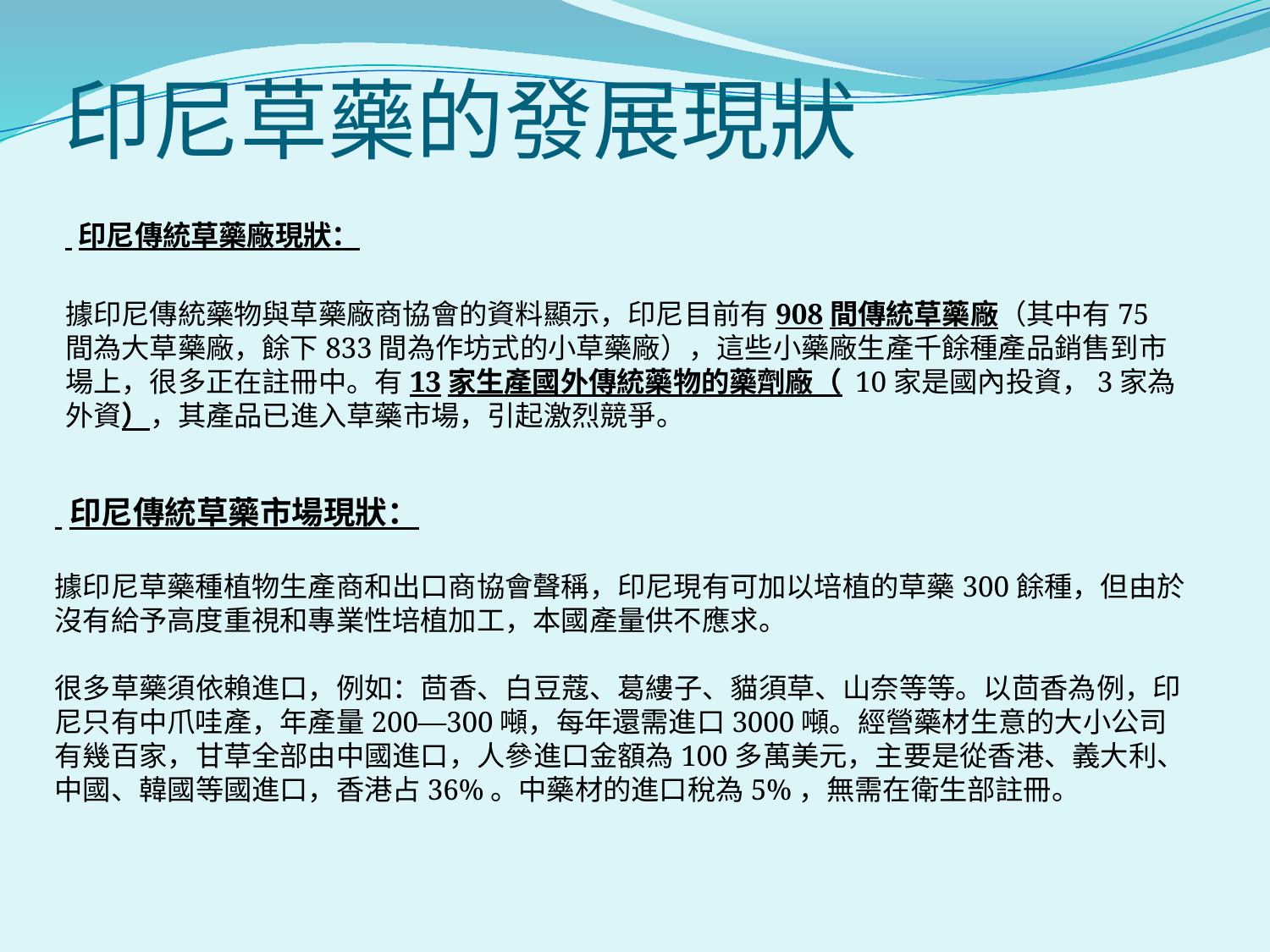

印尼草藥的發展現狀
#
 印尼傳統草藥廠現狀：

據印尼傳統藥物與草藥廠商協會的資料顯示，印尼目前有908間傳統草藥廠（其中有75間為大草藥廠，餘下833間為作坊式的小草藥廠），這些小藥廠生產千餘種產品銷售到市場上，很多正在註冊中。有13家生產國外傳統藥物的藥劑廠（ 10家是國內投資，3家為外資），其產品已進入草藥市場，引起激烈競爭。

 印尼傳統草藥市場現狀：

據印尼草藥種植物生產商和出口商協會聲稱，印尼現有可加以培植的草藥300餘種，但由於沒有給予高度重視和專業性培植加工，本國產量供不應求。

很多草藥須依賴進口，例如：茴香、白豆蔻、葛縷子、貓須草、山奈等等。以茴香為例，印尼只有中爪哇產，年產量200—300噸，每年還需進口3000噸。經營藥材生意的大小公司有幾百家，甘草全部由中國進口，人參進口金額為100多萬美元，主要是從香港、義大利、中國、韓國等國進口，香港占36%。中藥材的進口稅為5%，無需在衛生部註冊。